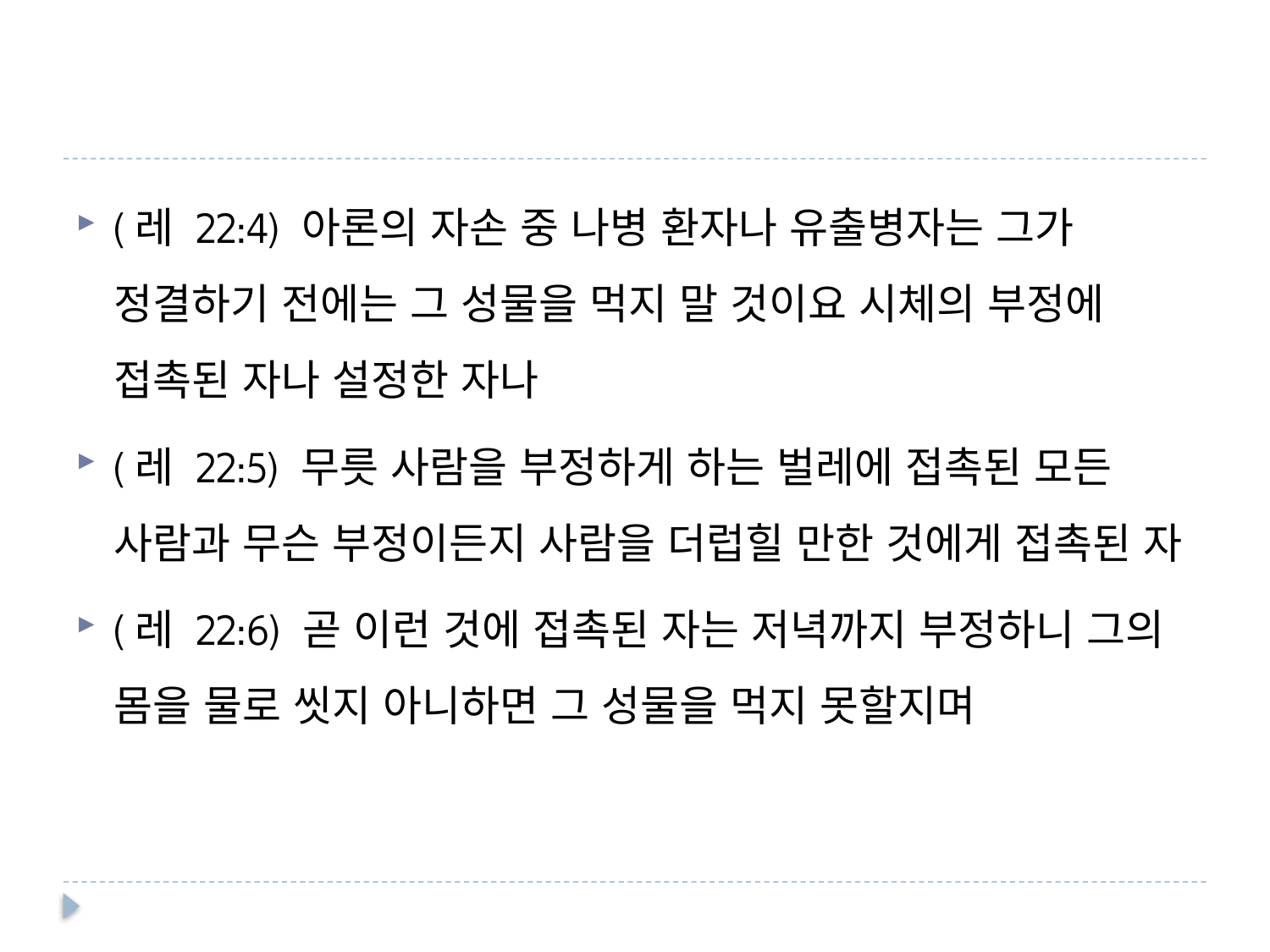

#
(레 22:4) 아론의 자손 중 나병 환자나 유출병자는 그가 정결하기 전에는 그 성물을 먹지 말 것이요 시체의 부정에 접촉된 자나 설정한 자나
(레 22:5) 무릇 사람을 부정하게 하는 벌레에 접촉된 모든 사람과 무슨 부정이든지 사람을 더럽힐 만한 것에게 접촉된 자
(레 22:6) 곧 이런 것에 접촉된 자는 저녁까지 부정하니 그의 몸을 물로 씻지 아니하면 그 성물을 먹지 못할지며